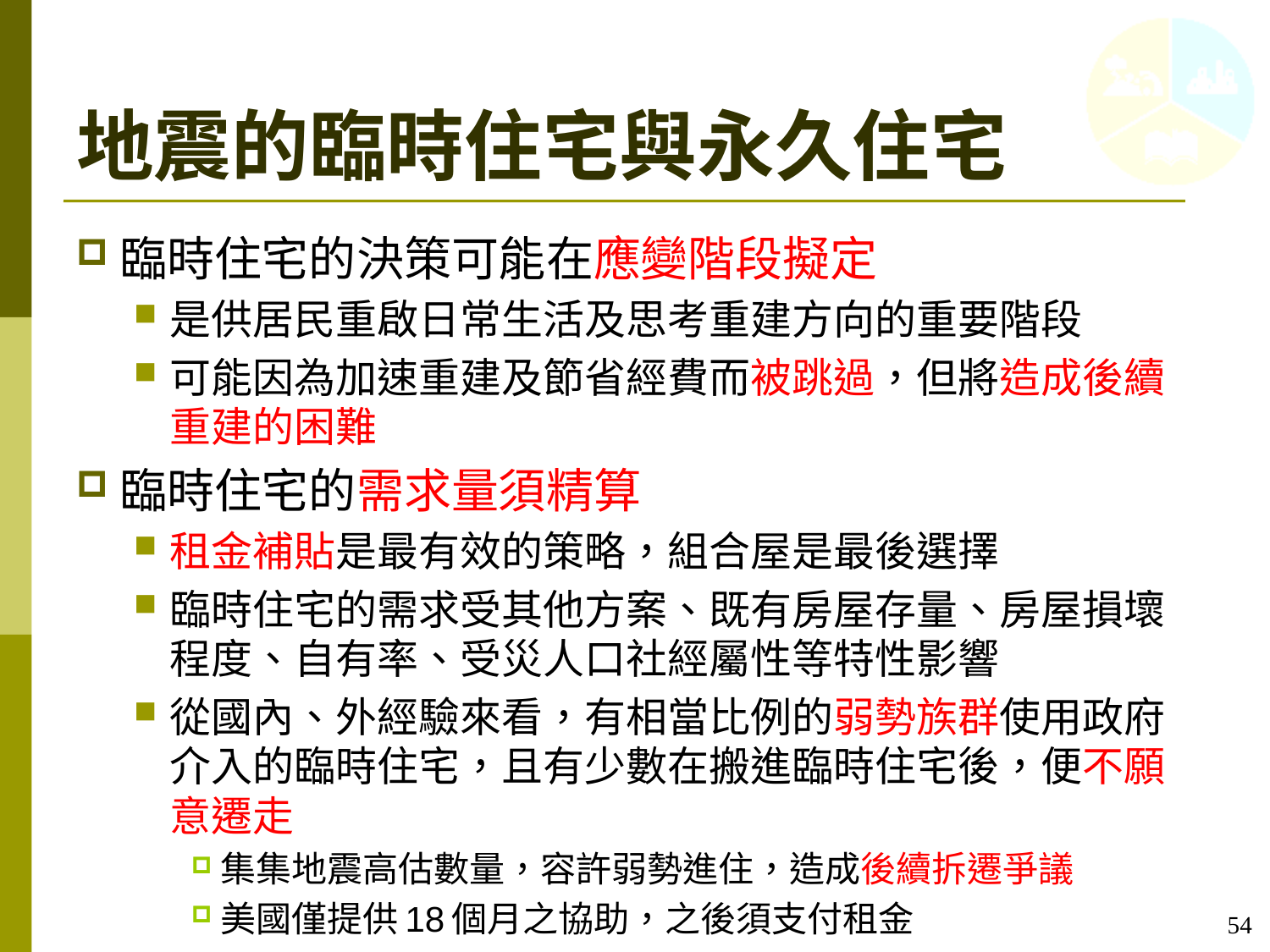

# 地震的臨時住宅與永久住宅
臨時住宅的決策可能在應變階段擬定
是供居民重啟日常生活及思考重建方向的重要階段
可能因為加速重建及節省經費而被跳過，但將造成後續重建的困難
臨時住宅的需求量須精算
租金補貼是最有效的策略，組合屋是最後選擇
臨時住宅的需求受其他方案、既有房屋存量、房屋損壞程度、自有率、受災人口社經屬性等特性影響
從國內、外經驗來看，有相當比例的弱勢族群使用政府介入的臨時住宅，且有少數在搬進臨時住宅後，便不願意遷走
集集地震高估數量，容許弱勢進住，造成後續拆遷爭議
美國僅提供18個月之協助，之後須支付租金
54